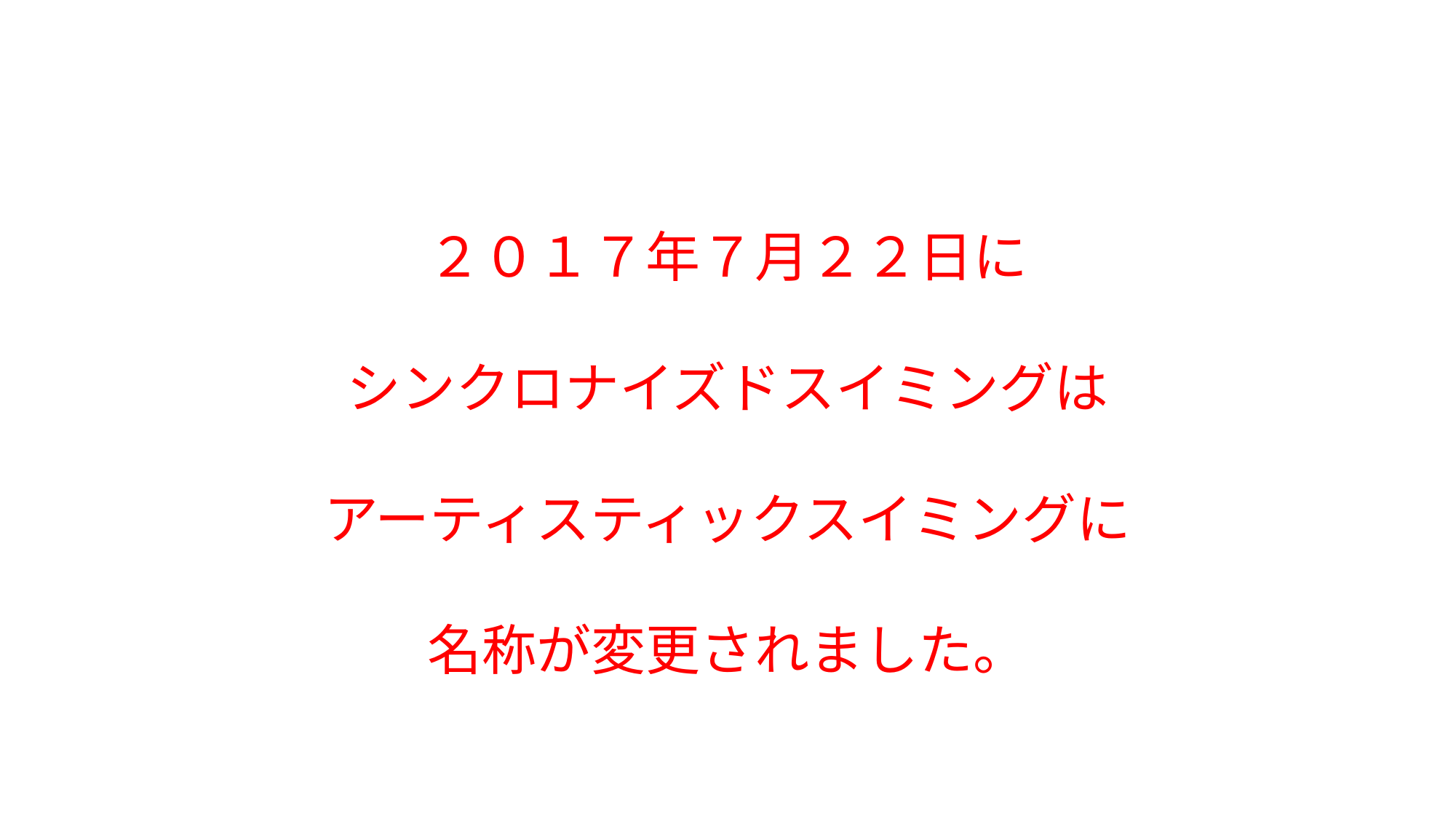

２０１７年７月２２日に
シンクロナイズドスイミングは
アーティスティックスイミングに
名称が変更されました。